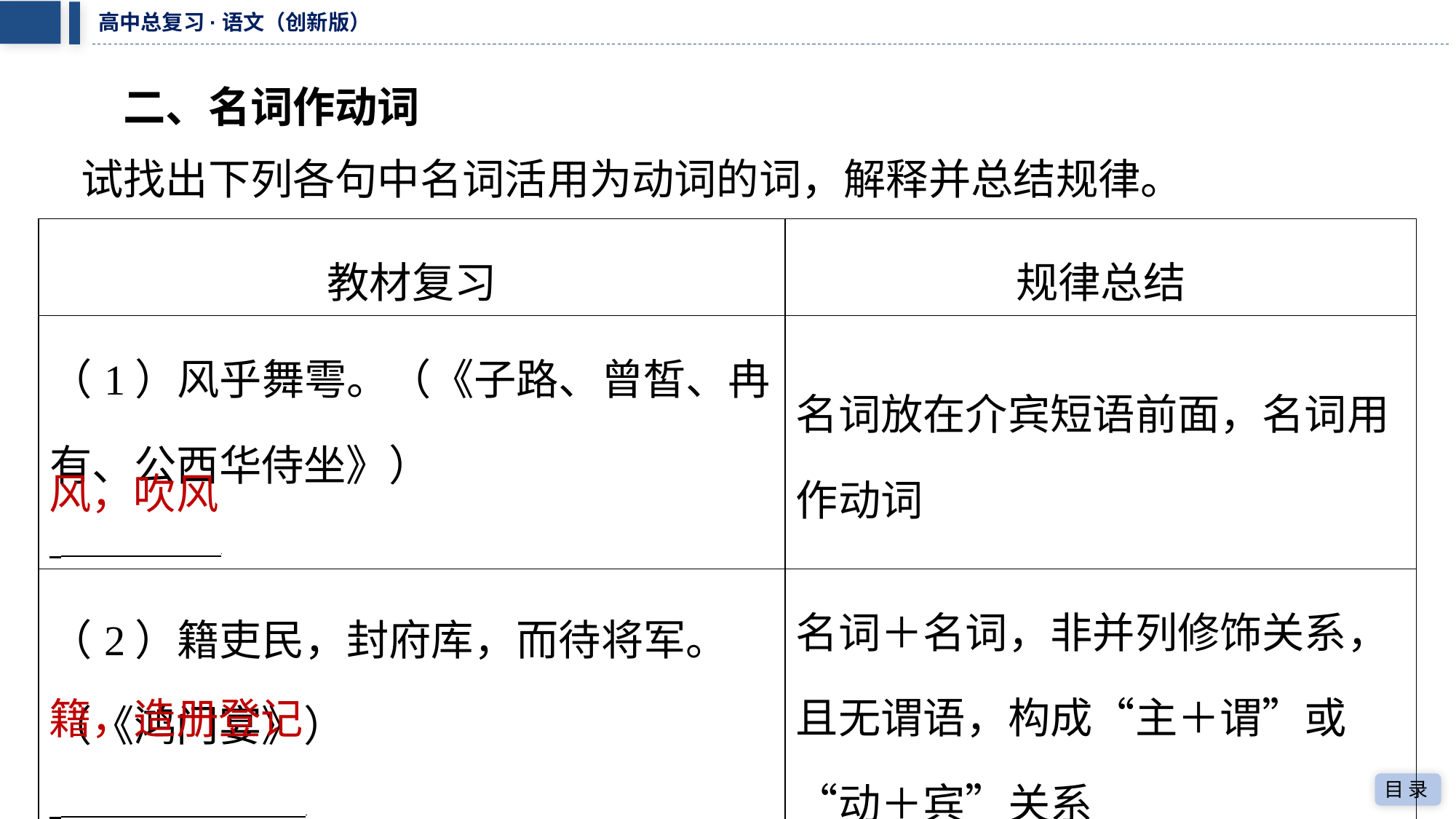

二、名词作动词
　试找出下列各句中名词活用为动词的词，解释并总结规律。
| 教材复习 | 规律总结 |
| --- | --- |
| （1）风乎舞雩。（《子路、曾皙、冉 有、公西华侍坐》） ⁠ | 名词放在介宾短语前面，名词用 作动词 |
| （2）籍吏民，封府库，而待将军。 （《鸿门宴》） ⁠ | 名词＋名词，非并列修饰关系， 且无谓语，构成“主＋谓”或 “动＋宾”关系 |
风，吹风
籍，造册登记